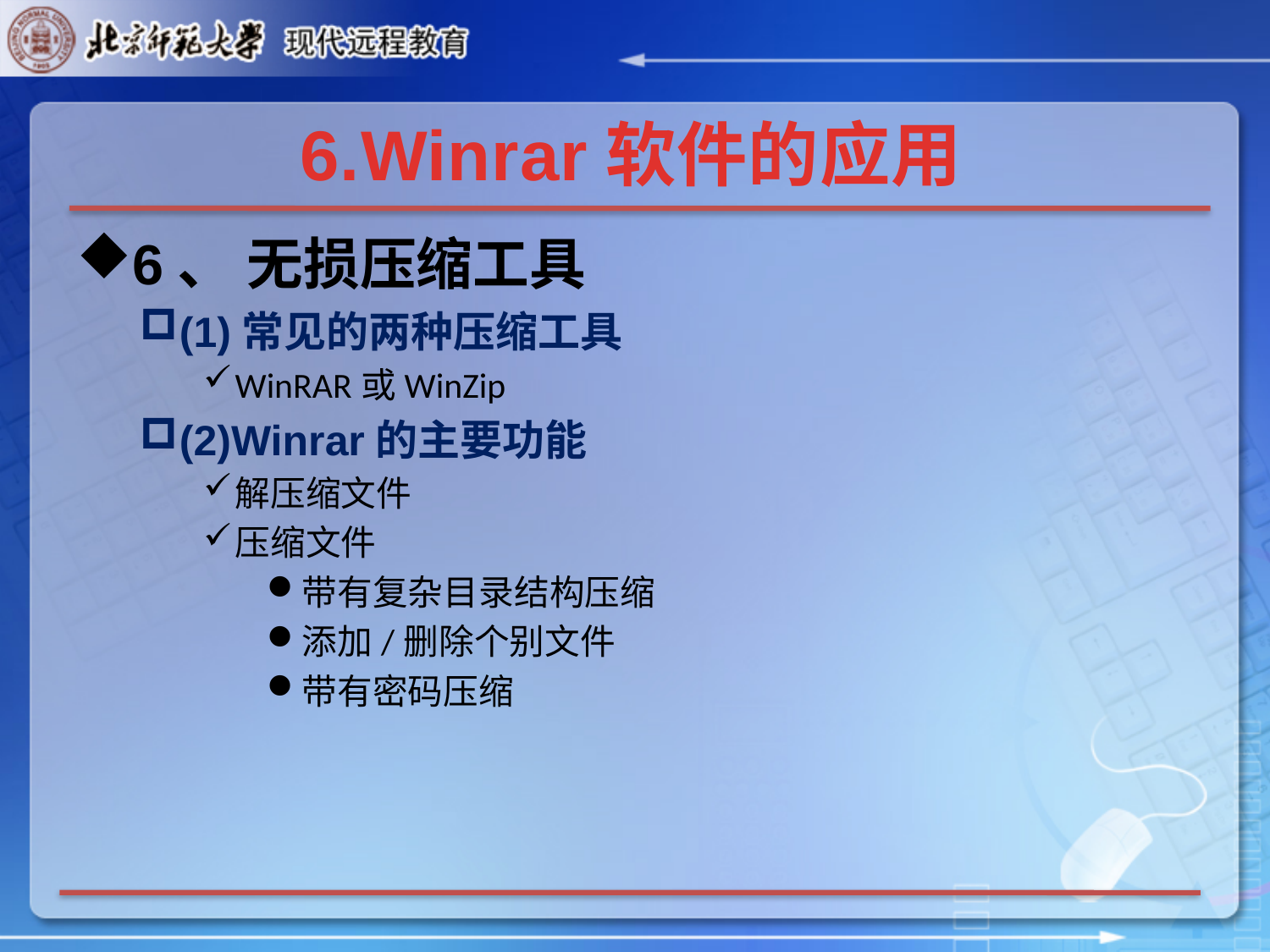

# 6.Winrar软件的应用
6、 无损压缩工具
(1)常见的两种压缩工具
WinRAR或WinZip
(2)Winrar的主要功能
解压缩文件
压缩文件
带有复杂目录结构压缩
添加/删除个别文件
带有密码压缩